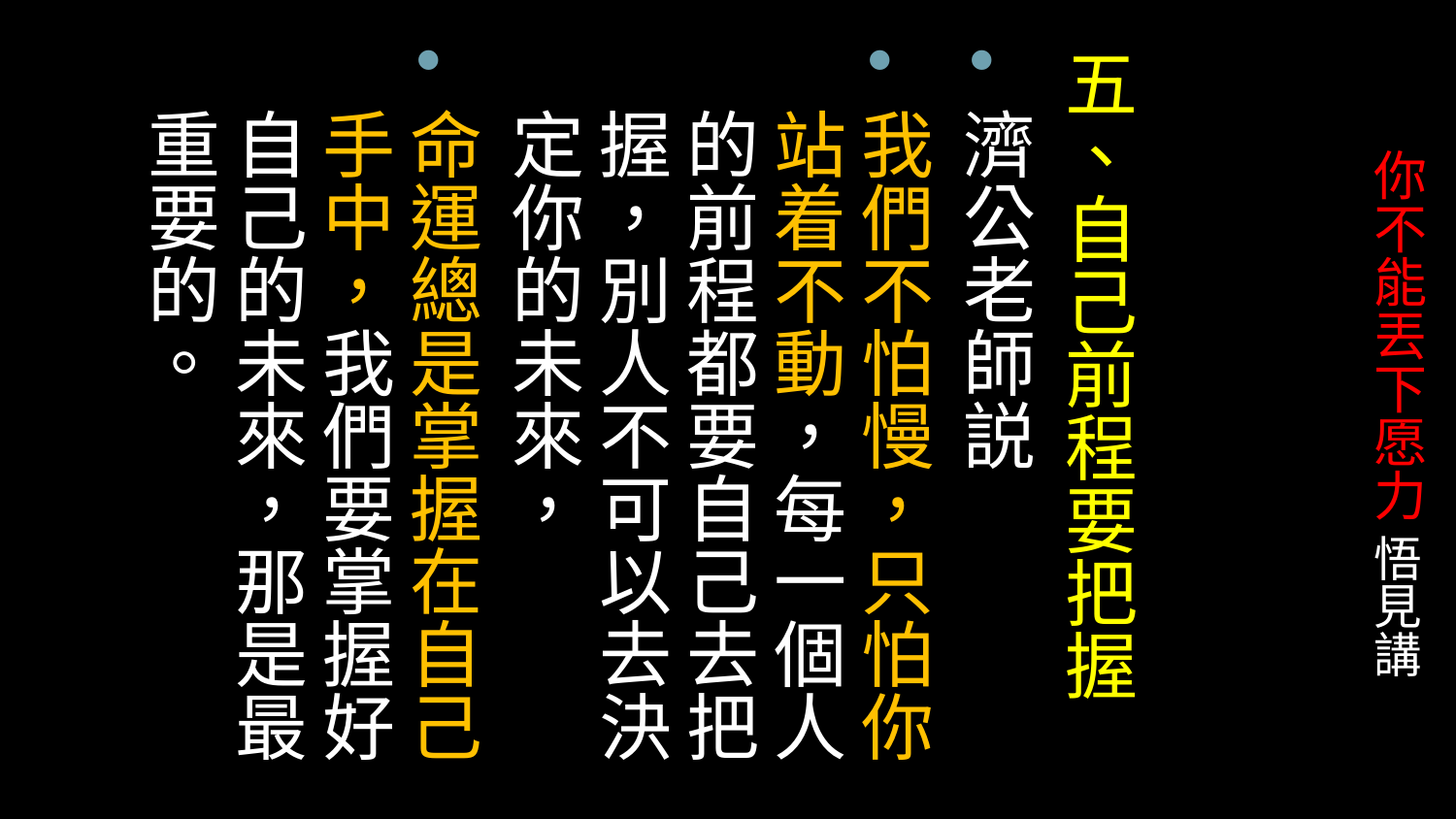

五、自己前程要把握
濟公老師説
我們不怕慢，只怕你站着不動，每一個人的前程都要自己去把握，別人不可以去決定你的未來，
命運總是掌握在自己手中，我們要掌握好自己的未來，那是最重要的。

# 你不能丟下愿力 悟見講